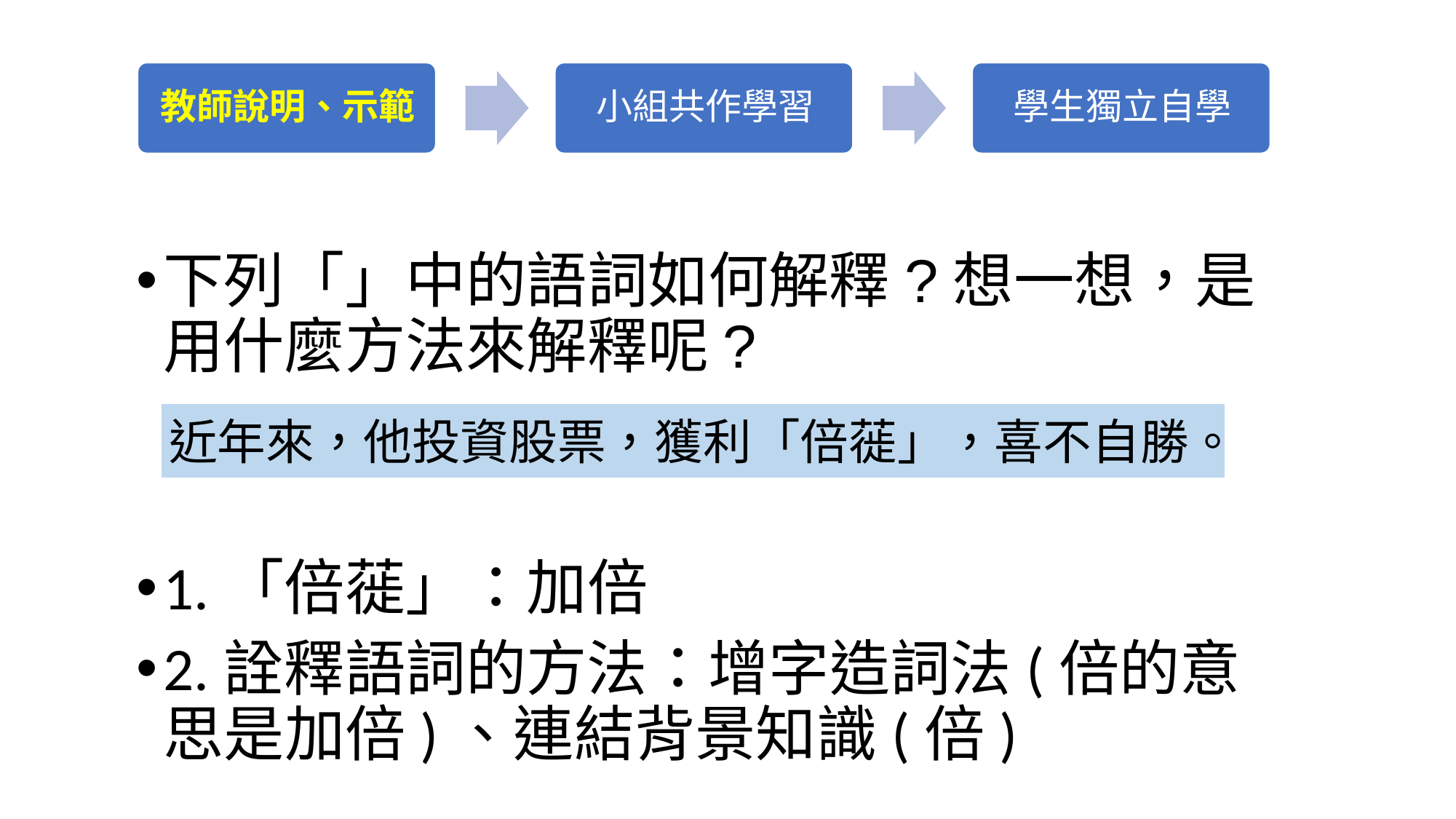

教師說明、示範

小組共作學習

學生獨立自學
下列「」中的語詞如何解釋?想一想，是用什麼方法來解釋呢?

1.「倍蓰」：加倍
2.詮釋語詞的方法：增字造詞法(倍的意思是加倍)、連結背景知識(倍)
| 近年來，他投資股票，獲利「倍蓰」，喜不自勝。 |
| --- |